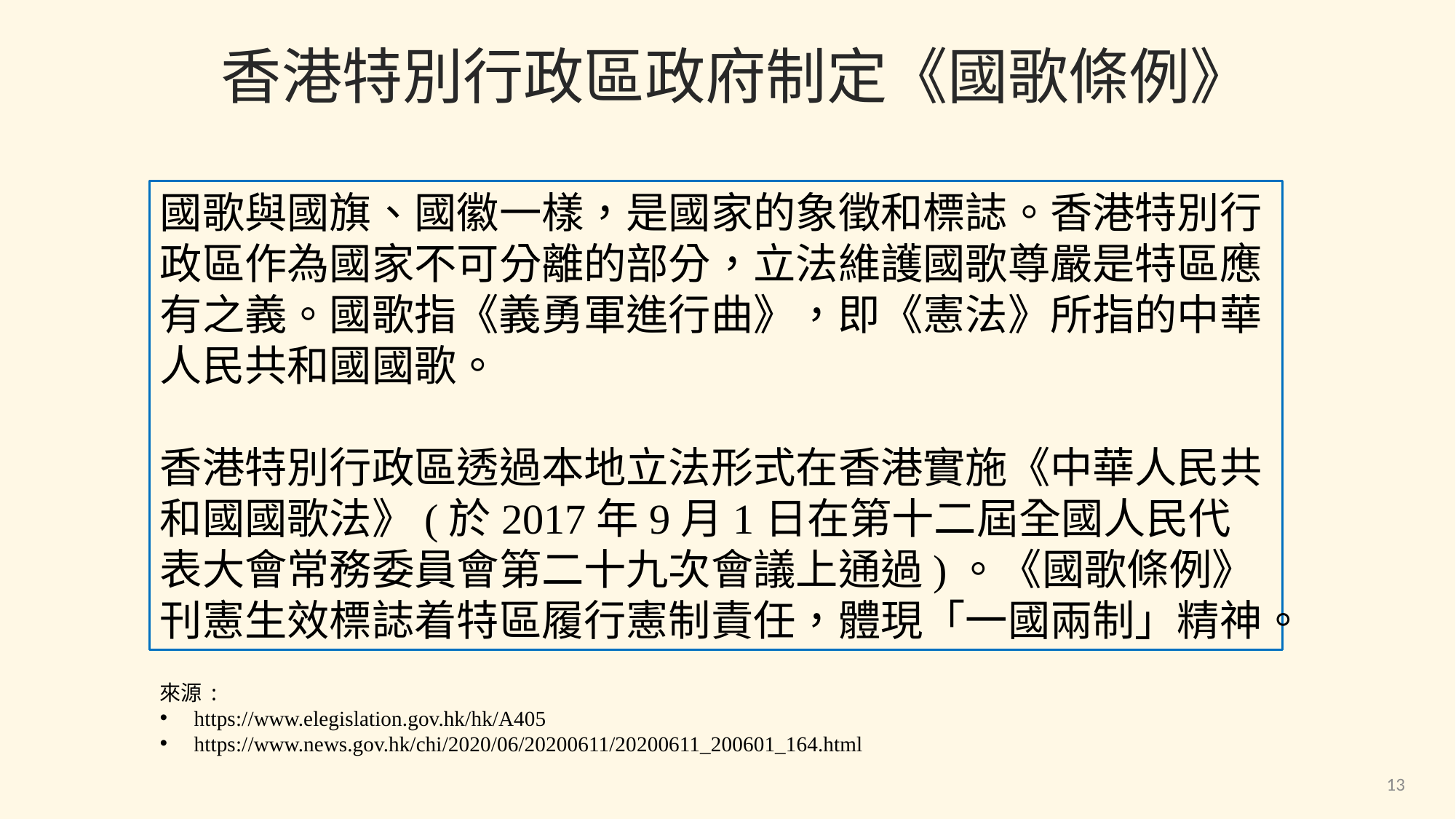

香港特別行政區政府制定《國歌條例》
國歌與國旗、國徽一樣，是國家的象徵和標誌。香港特別行政區作為國家不可分離的部分，立法維護國歌尊嚴是特區應有之義。國歌指《義勇軍進行曲》，即《憲法》所指的中華人民共和國國歌。

香港特別行政區透過本地立法形式在香港實施《中華人民共和國國歌法》(於2017年9月1日在第十二屆全國人民代表大會常務委員會第二十九次會議上通過)。《國歌條例》刊憲生效標誌着特區履行憲制責任，體現「一國兩制」精神。
來源:
https://www.elegislation.gov.hk/hk/A405
https://www.news.gov.hk/chi/2020/06/20200611/20200611_200601_164.html
13